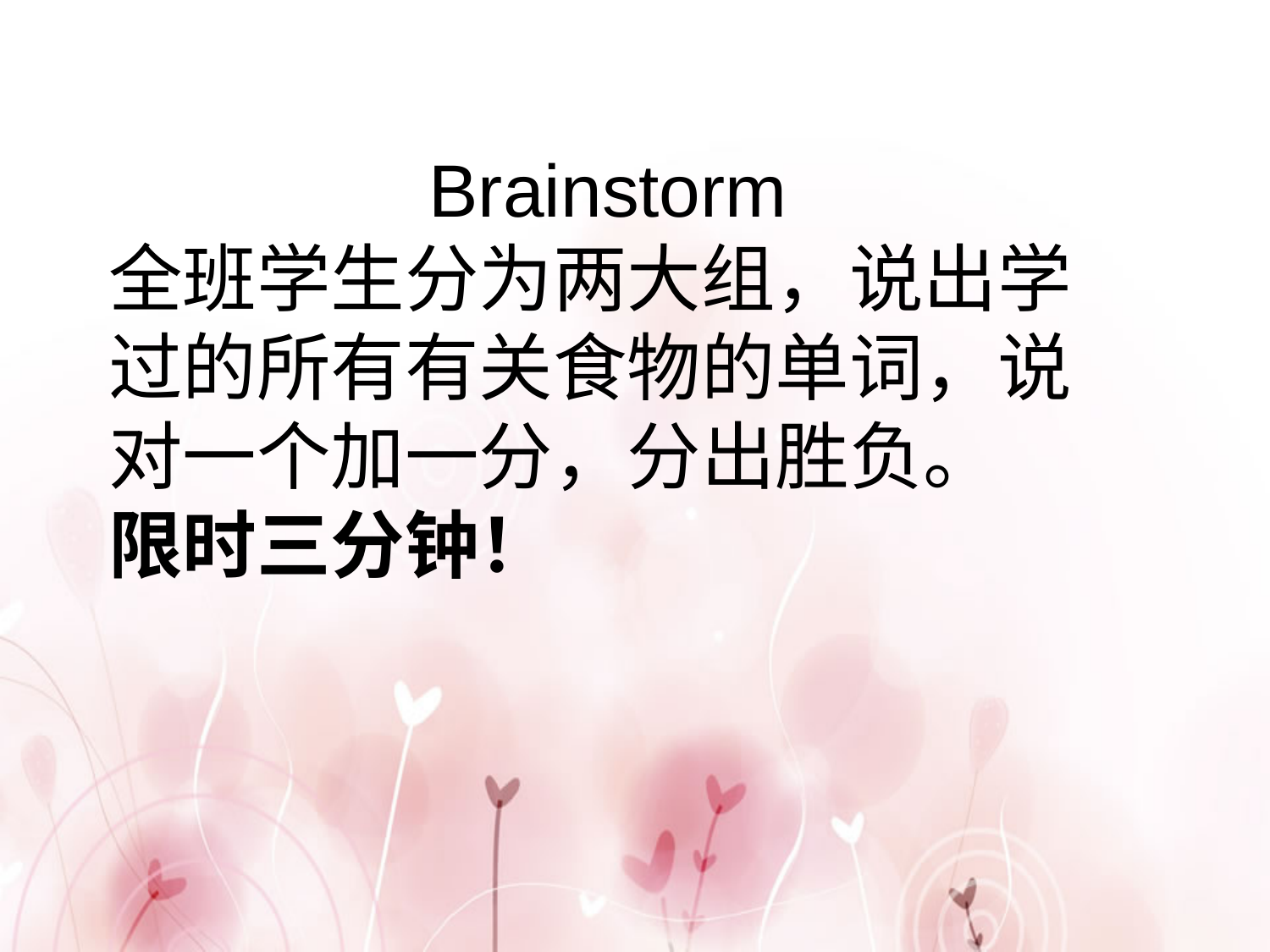

Brainstorm
全班学生分为两大组，说出学过的所有有关食物的单词，说对一个加一分，分出胜负。
限时三分钟！